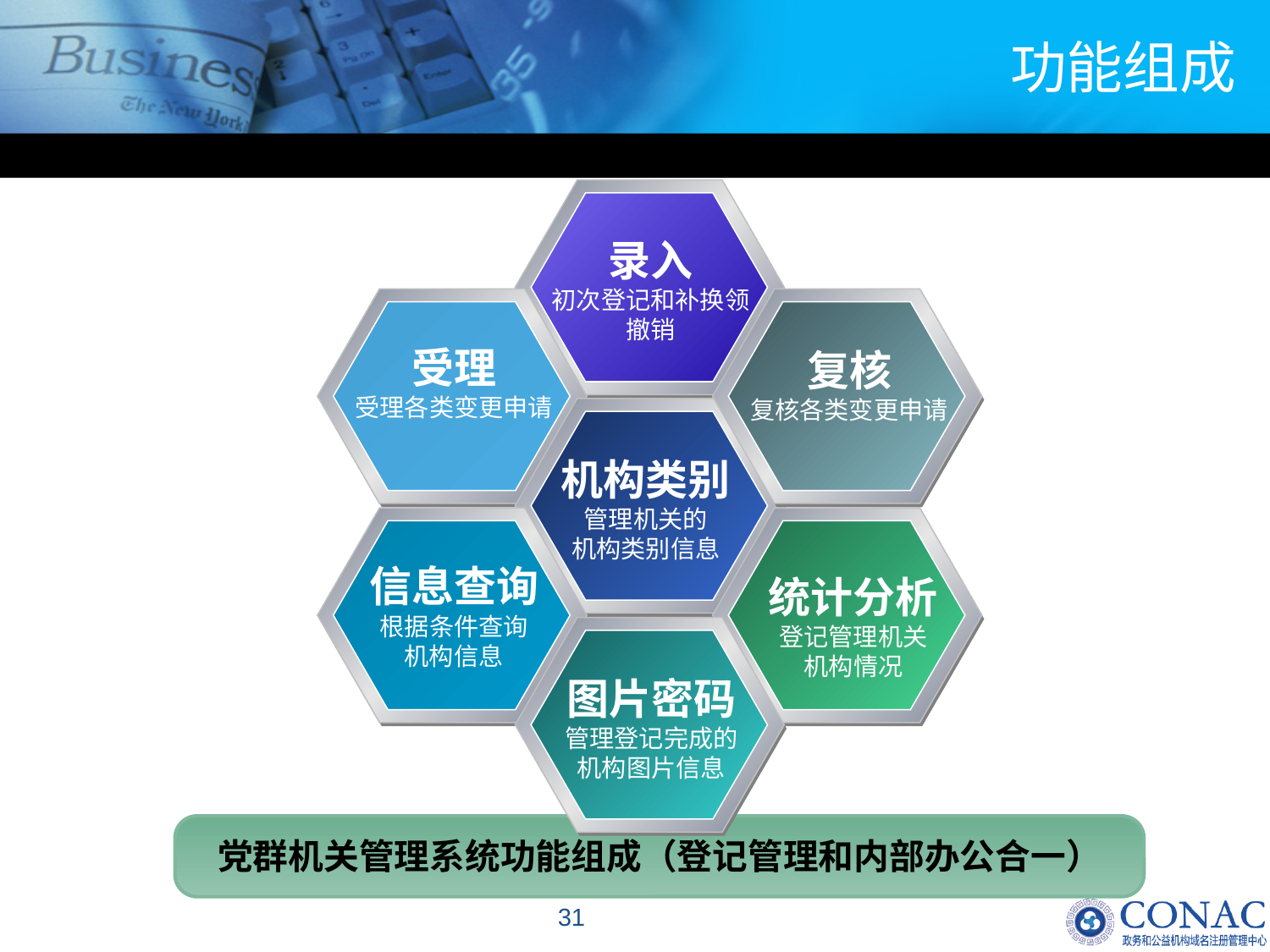

# 功能组成

录入
初次登记和补换领
撤销

受理
受理各类变更申请

复核
复核各类变更申请

机构类别
管理机关的
机构类别信息

信息查询
根据条件查询
机构信息

统计分析
登记管理机关
机构情况

图片密码
管理登记完成的
机构图片信息

党群机关管理系统功能组成（登记管理和内部办公合一）
31